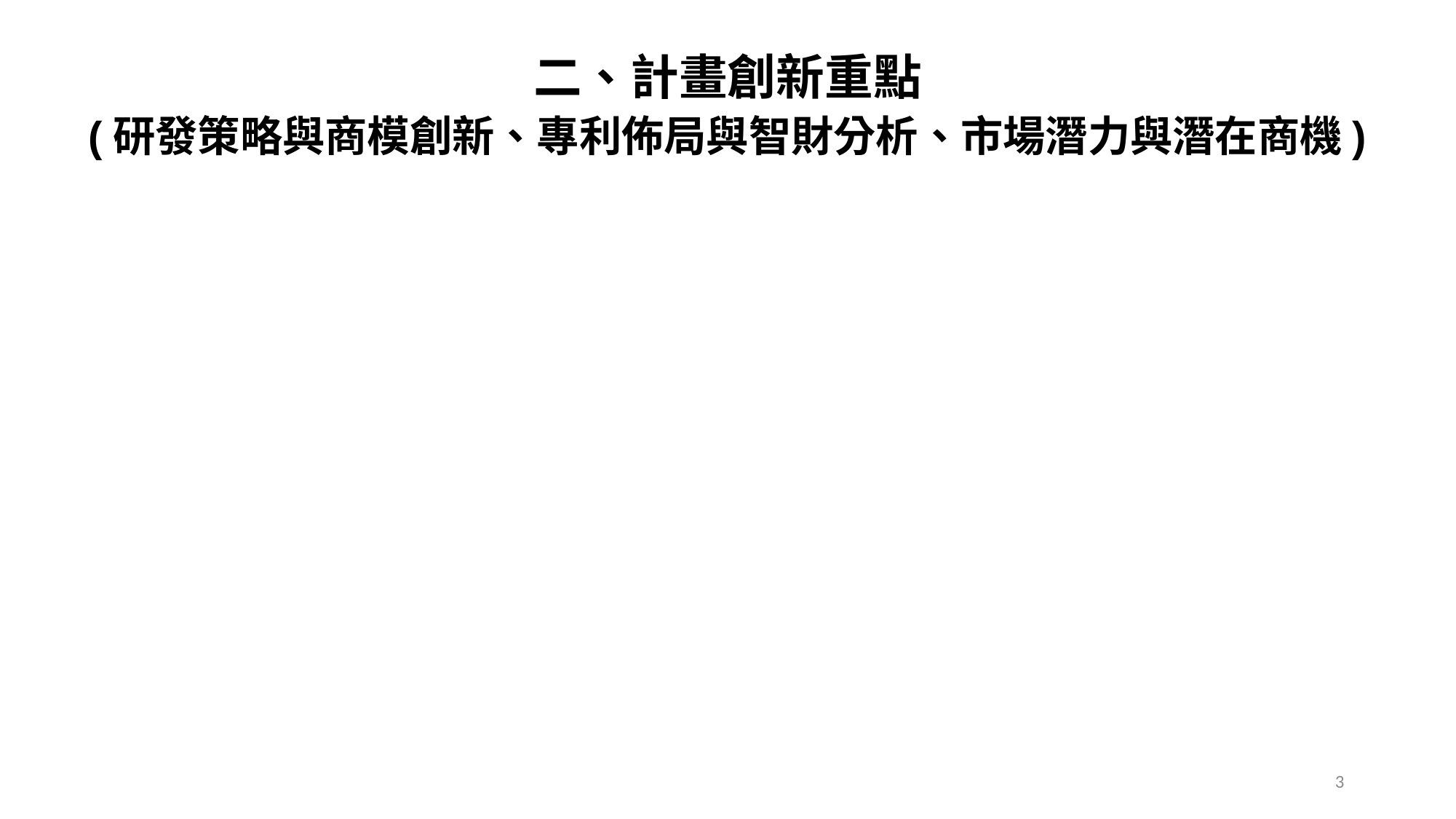

二、計畫創新重點
(研發策略與商模創新、專利佈局與智財分析、市場潛力與潛在商機)
3